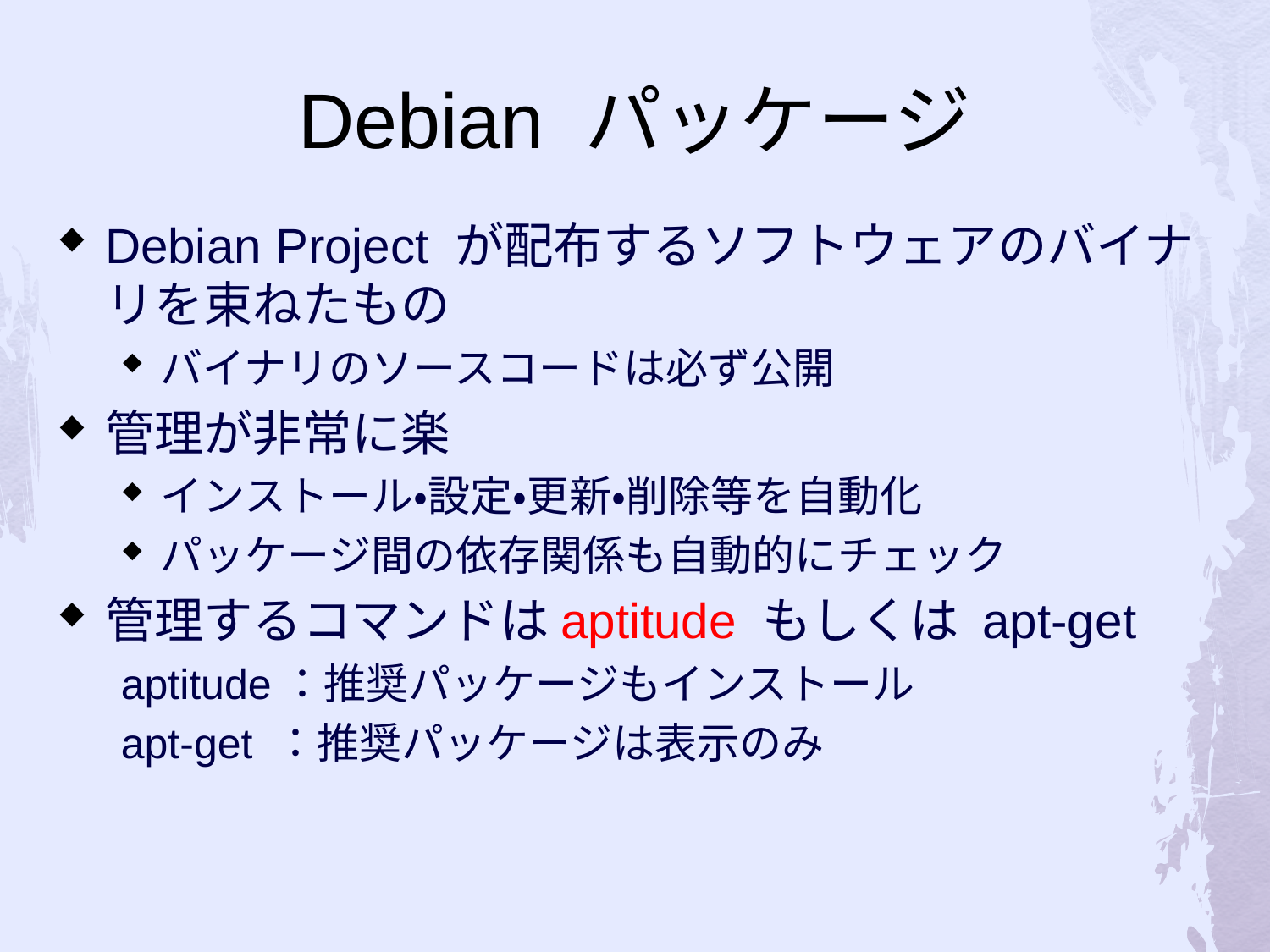

# Debian パッケージ
Debian Project が配布するソフトウェアのバイナリを束ねたもの
バイナリのソースコードは必ず公開
管理が非常に楽
インストール・設定・更新・削除等を自動化
パッケージ間の依存関係も自動的にチェック
管理するコマンドはaptitude もしくは apt-get
aptitude：推奨パッケージもインストール
apt-get ：推奨パッケージは表示のみ